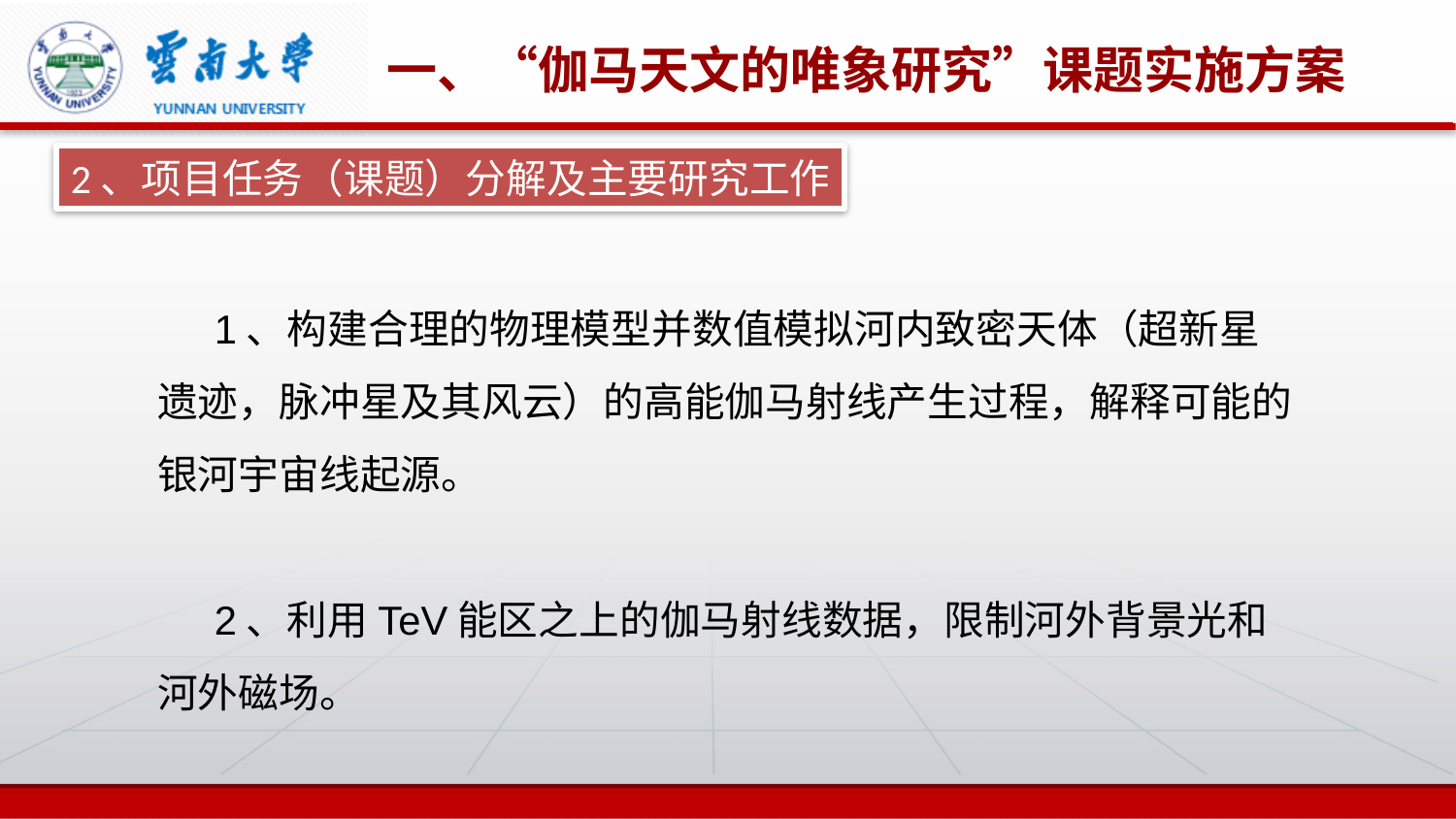

一、“伽马天文的唯象研究”课题实施方案
2、项目任务（课题）分解及主要研究工作
1、构建合理的物理模型并数值模拟河内致密天体（超新星遗迹，脉冲星及其风云）的高能伽马射线产生过程，解释可能的银河宇宙线起源。

2、利用TeV能区之上的伽马射线数据，限制河外背景光和河外磁场。